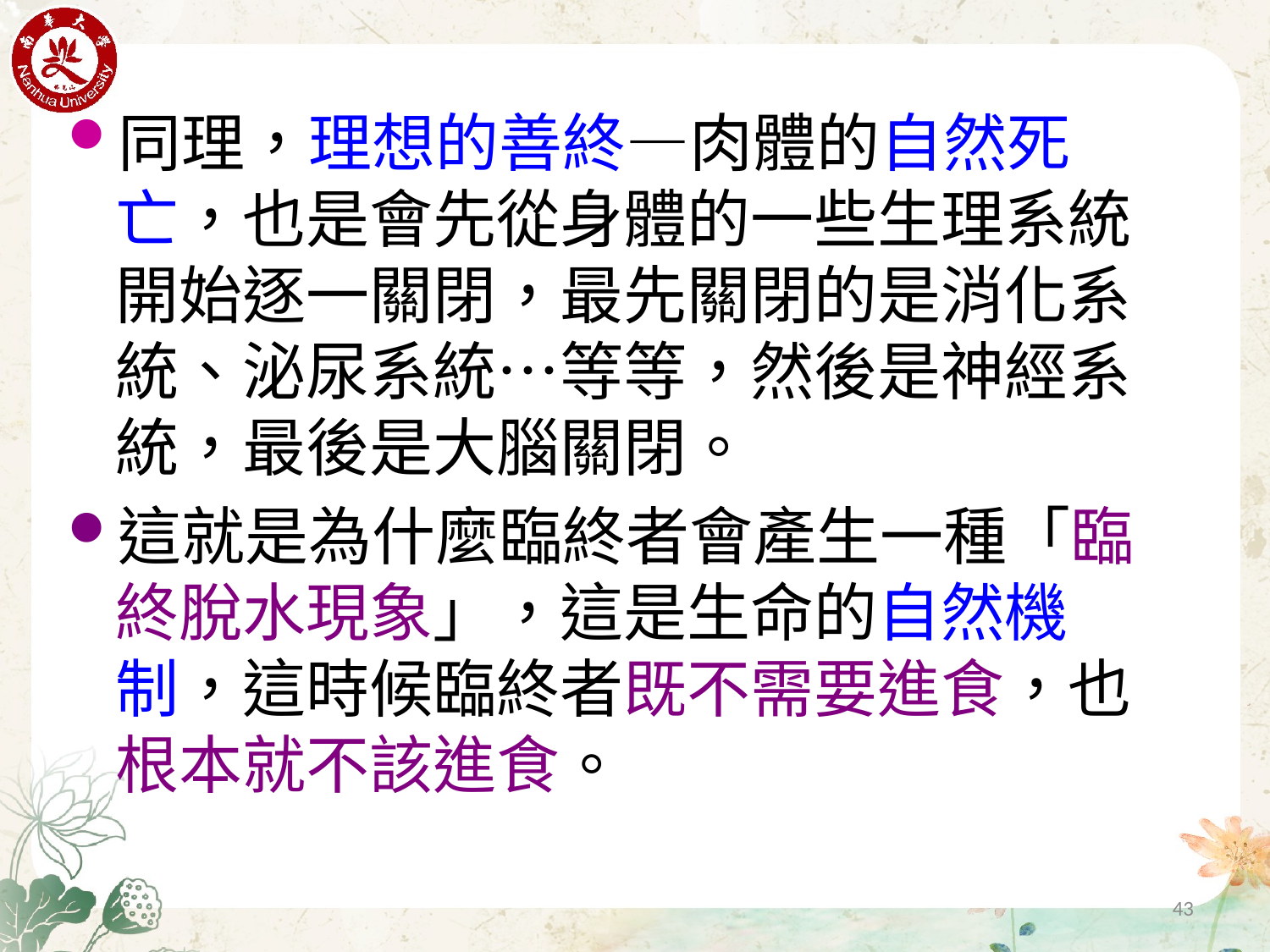

同理，理想的善終—肉體的自然死亡，也是會先從身體的一些生理系統開始逐一關閉，最先關閉的是消化系統、泌尿系統…等等，然後是神經系統，最後是大腦關閉。
這就是為什麼臨終者會產生一種「臨終脫水現象」，這是生命的自然機制，這時候臨終者既不需要進食，也根本就不該進食。
43